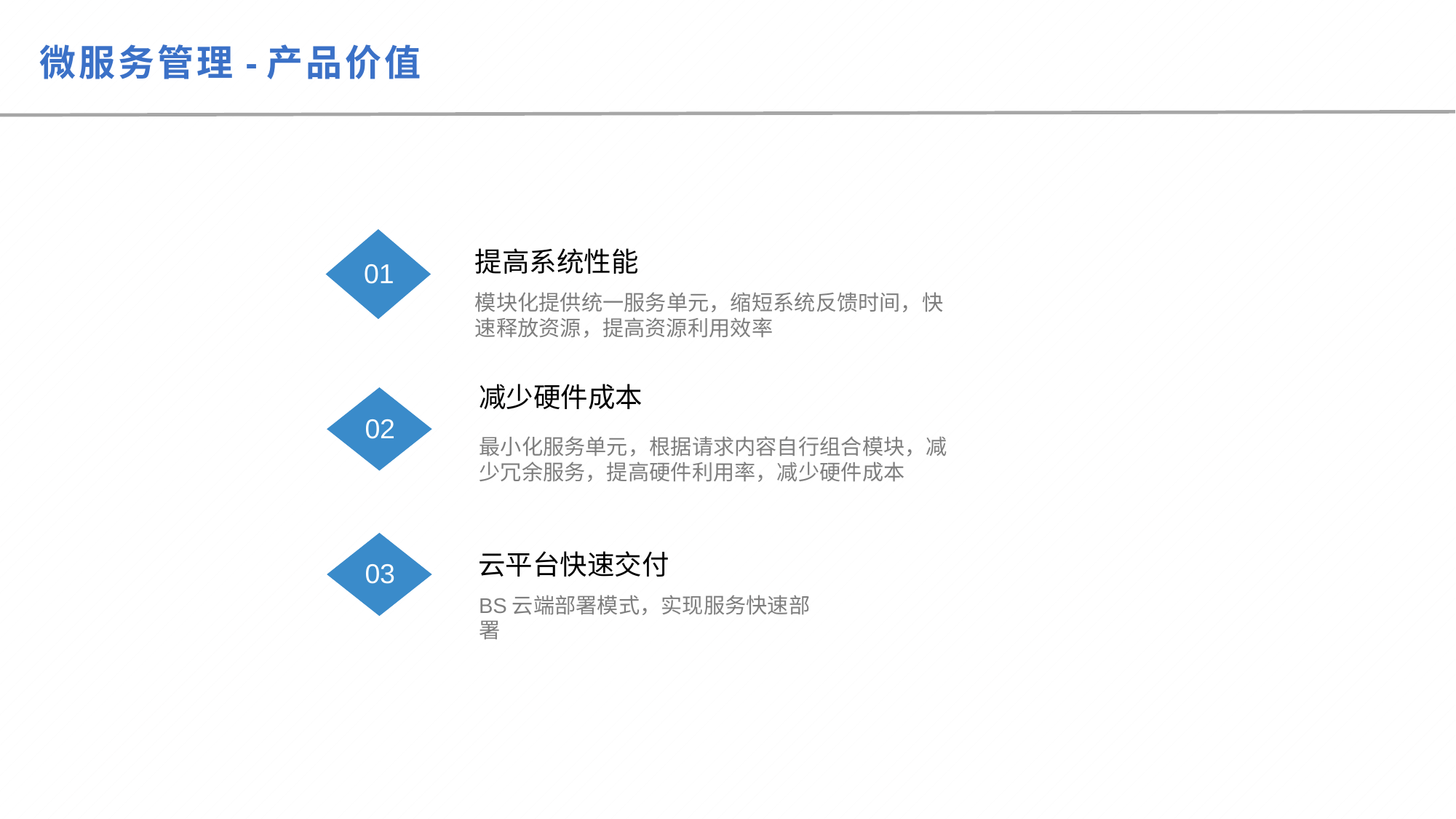

# 微服务管理-产品价值

提高系统性能
模块化提供统一服务单元，缩短系统反馈时间，快 速释放资源，提高资源利用效率

01
减少硬件成本

02
最小化服务单元，根据请求内容自行组合模块，减 少冗余服务，提高硬件利用率，减少硬件成本
云平台快速交付
BS云端部署模式，实现服务快速部署

03